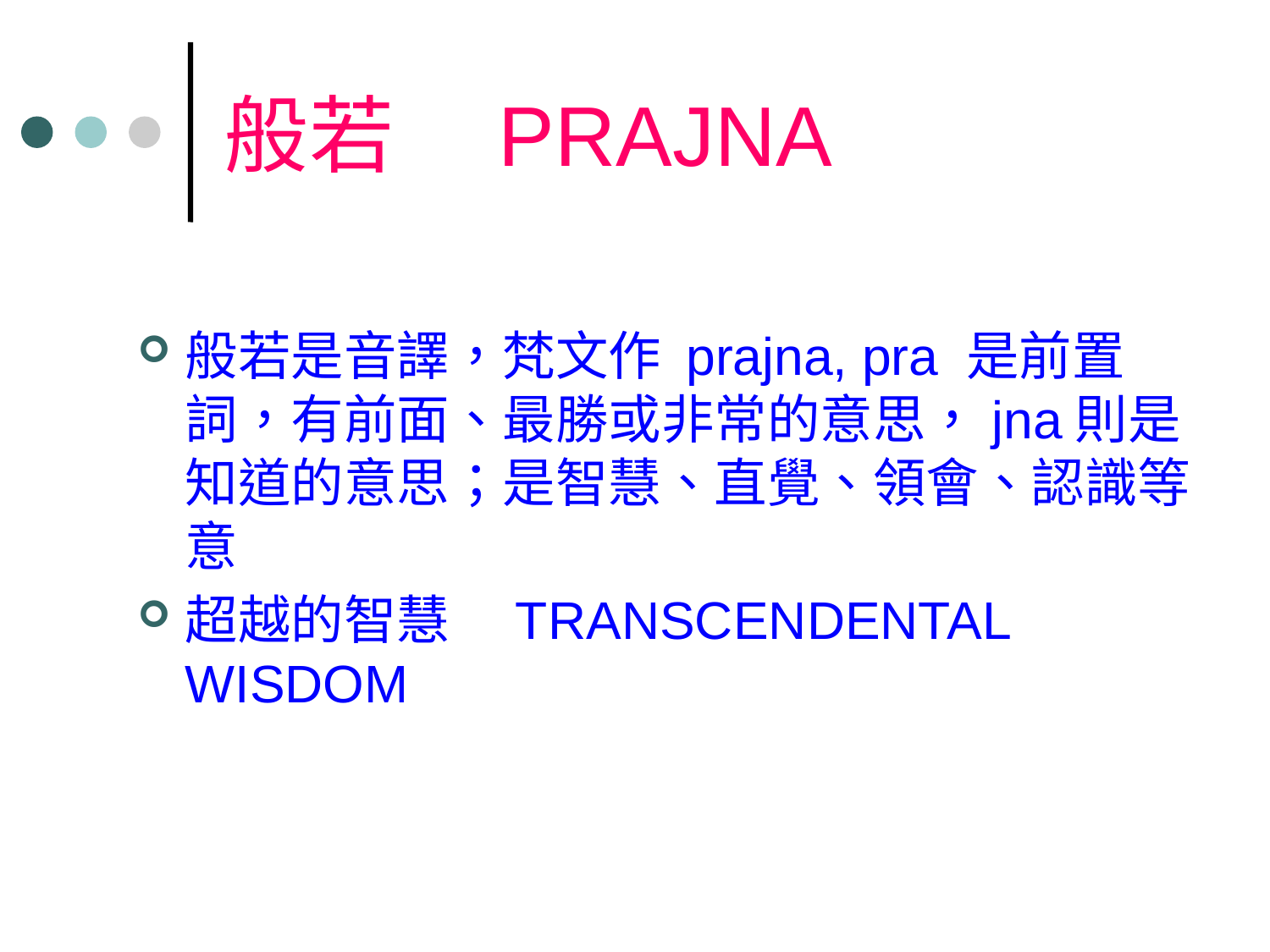

# 般若　PRAJNA
般若是音譯，梵文作 prajna, pra 是前置詞，有前面、最勝或非常的意思，jna則是知道的意思；是智慧、直覺、領會、認識等意
超越的智慧　TRANSCENDENTAL WISDOM